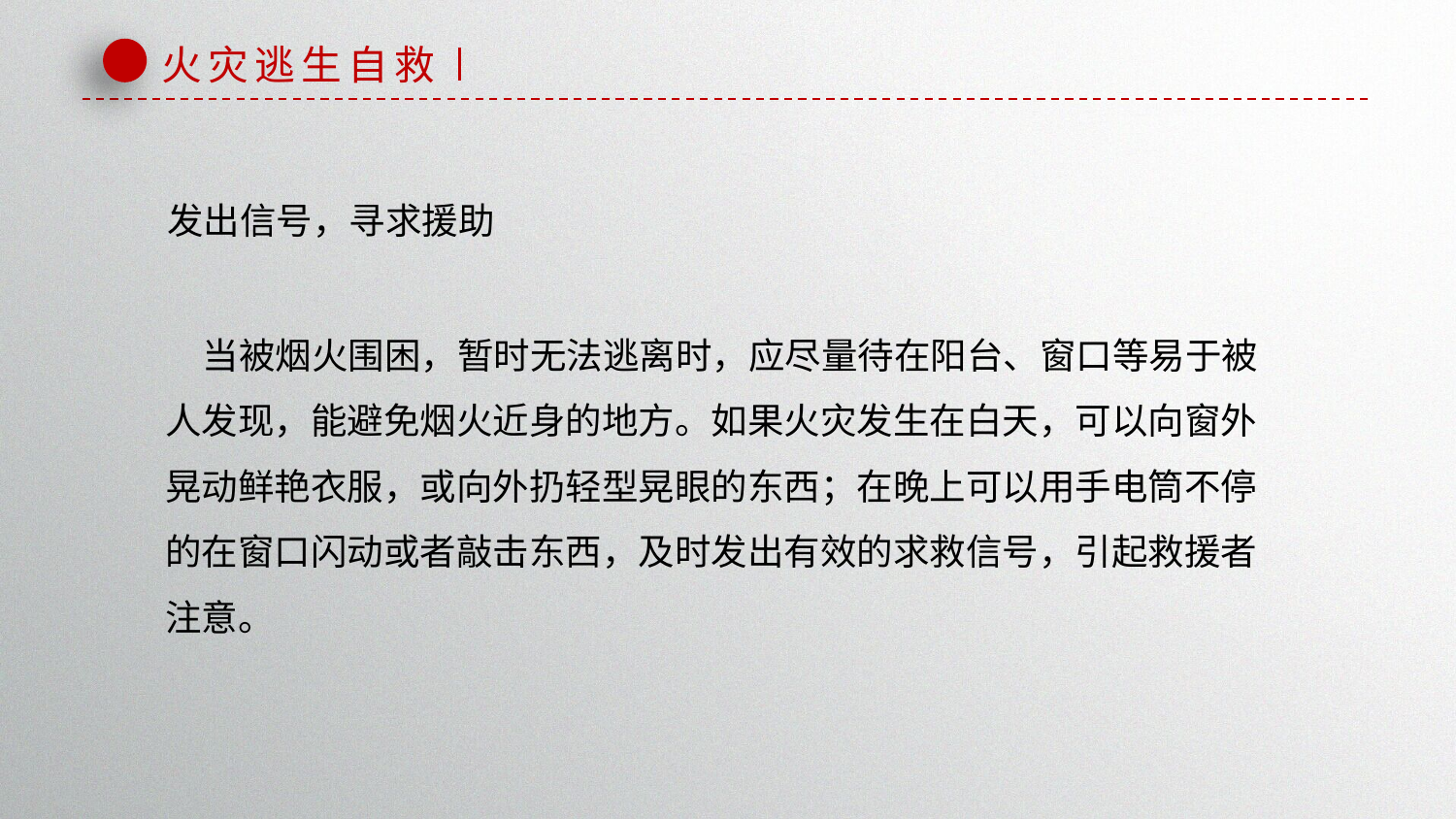

火灾逃生自救

发出信号，寻求援助
    当被烟火围困，暂时无法逃离时，应尽量待在阳台、窗口等易于被人发现，能避免烟火近身的地方。如果火灾发生在白天，可以向窗外晃动鲜艳衣服，或向外扔轻型晃眼的东西；在晚上可以用手电筒不停的在窗口闪动或者敲击东西，及时发出有效的求救信号，引起救援者注意。